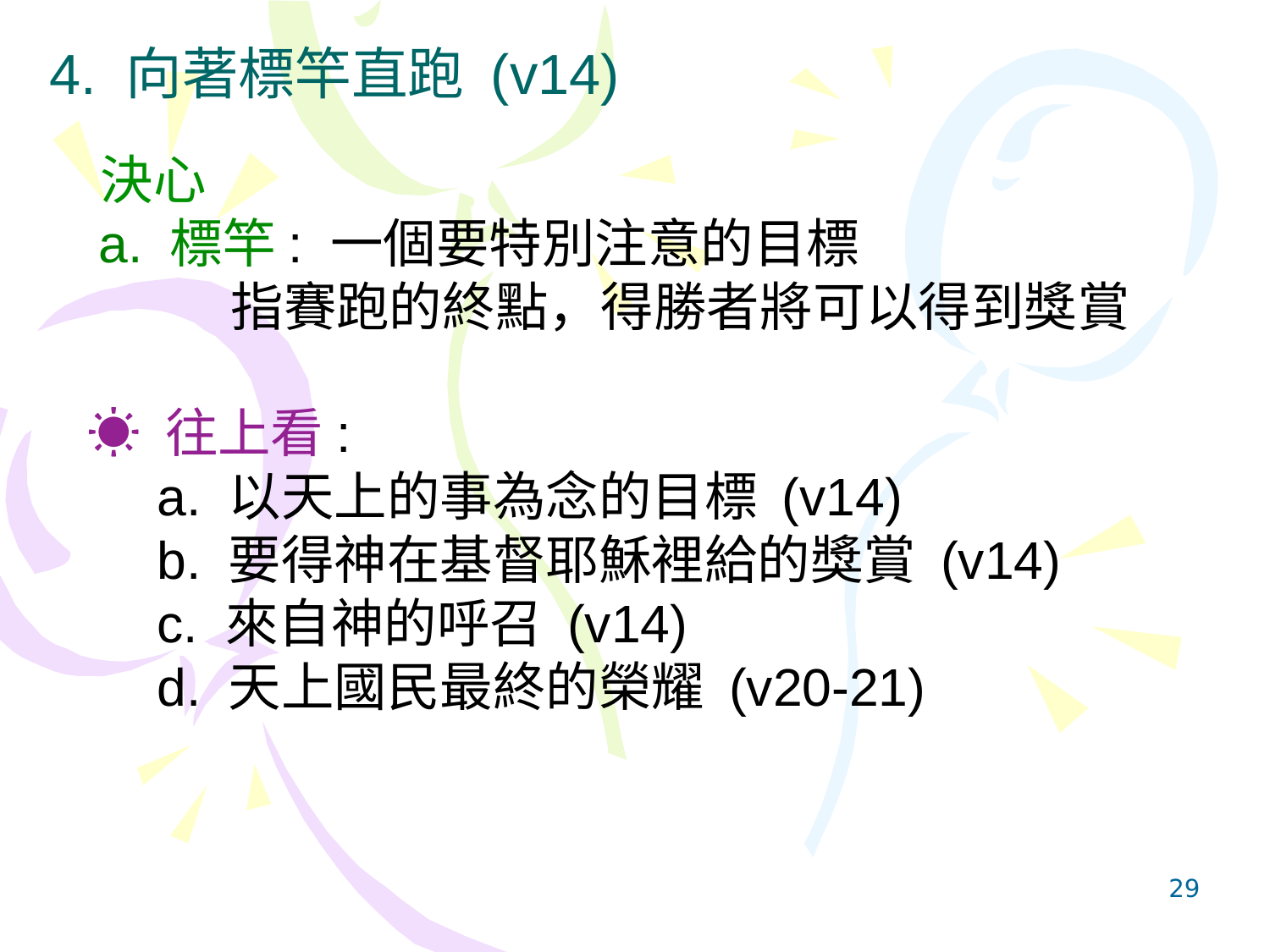

# 4. 向著標竿直跑 (v14)
    決心
    a. 標竿: 一個要特別注意的目標
               指賽跑的終點，得勝者將可以得到獎賞

    ☀︎ 往上看:
        a. 以天上的事為念的目標 (v14)
        b. 要得神在基督耶穌裡給的獎賞 (v14)
        c. 來自神的呼召 (v14)
        d. 天上國民最終的榮耀 (v20-21)

29